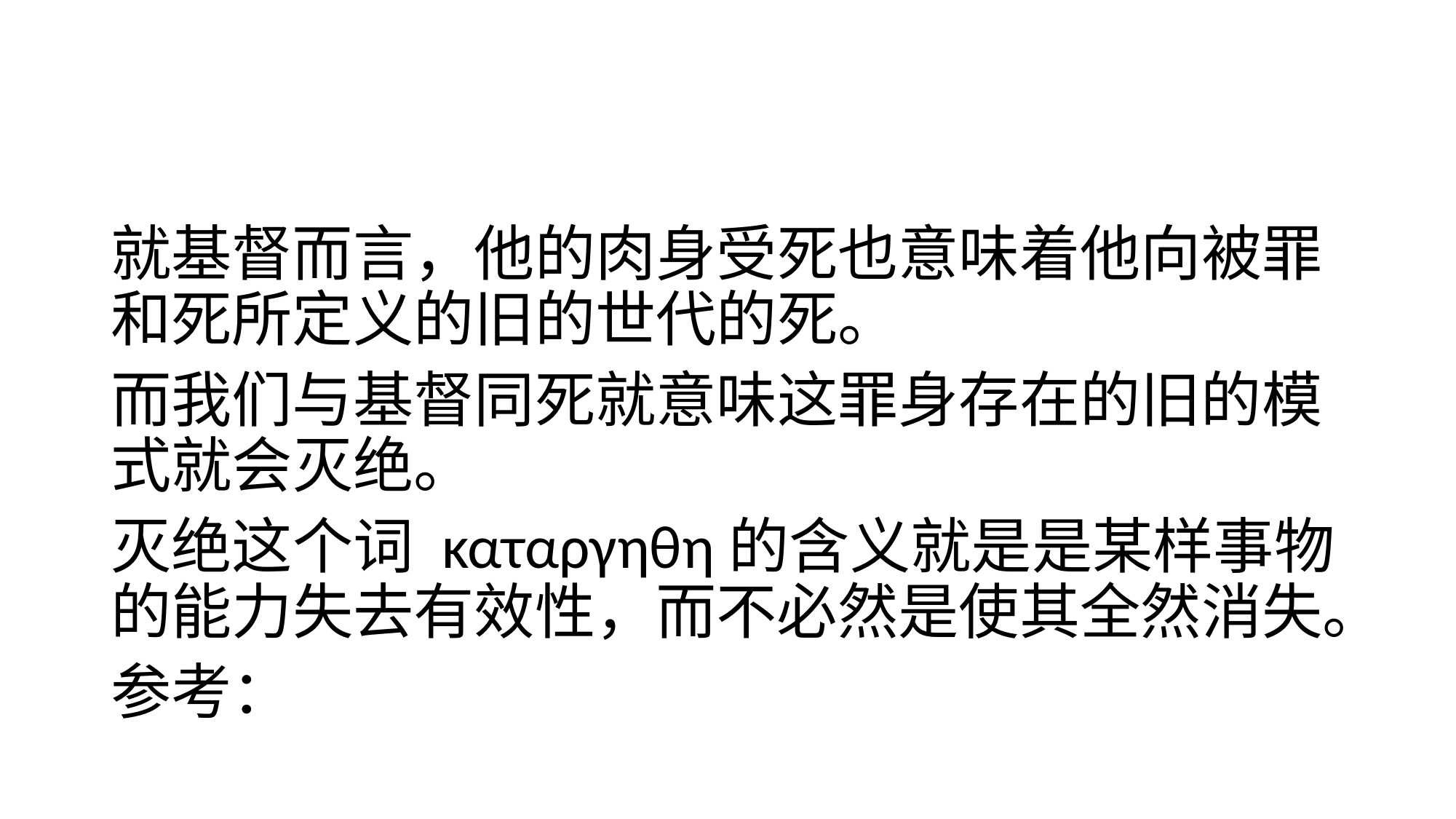

#
就基督而言，他的肉身受死也意味着他向被罪和死所定义的旧的世代的死。
而我们与基督同死就意味这罪身存在的旧的模式就会灭绝。
灭绝这个词 καταργηθη的含义就是是某样事物的能力失去有效性，而不必然是使其全然消失。
参考：